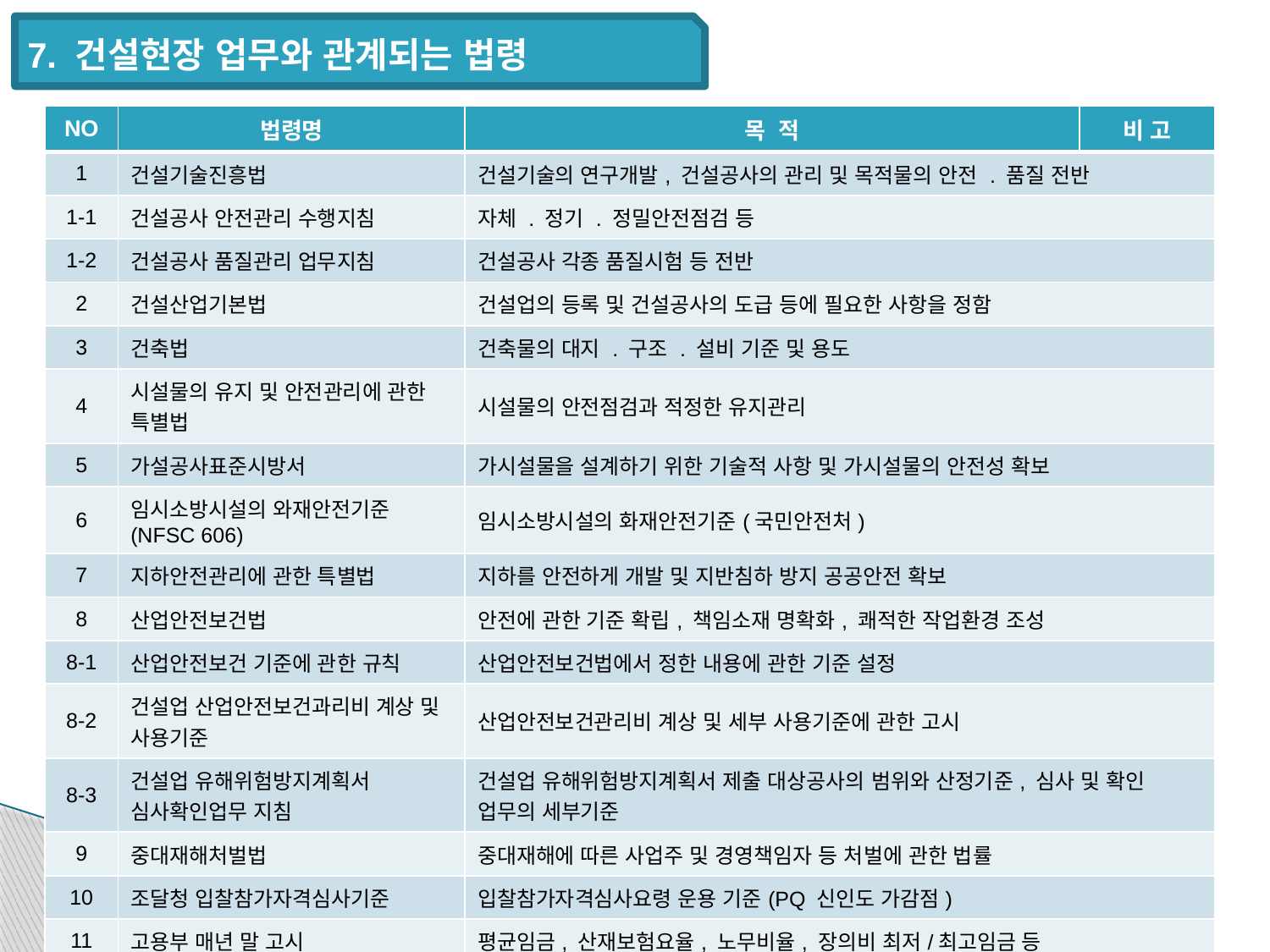

7. 건설현장 업무와 관계되는 법령
| NO | 법령명 | 목 적 | 비 고 |
| --- | --- | --- | --- |
| 1 | 건설기술진흥법 | 건설기술의 연구개발, 건설공사의 관리 및 목적물의 안전 . 품질 전반 |  |
| 1-1 | 건설공사 안전관리 수행지침 | 자체 . 정기 . 정밀안전점검 등 |  |
| 1-2 | 건설공사 품질관리 업무지침 | 건설공사 각종 품질시험 등 전반 |  |
| 2 | 건설산업기본법 | 건설업의 등록 및 건설공사의 도급 등에 필요한 사항을 정함 |  |
| 3 | 건축법 | 건축물의 대지 . 구조 . 설비 기준 및 용도 |  |
| 4 | 시설물의 유지 및 안전관리에 관한 특별법 | 시설물의 안전점검과 적정한 유지관리 |  |
| 5 | 가설공사표준시방서 | 가시설물을 설계하기 위한 기술적 사항 및 가시설물의 안전성 확보 |  |
| 6 | 임시소방시설의 와재안전기준(NFSC 606) | 임시소방시설의 화재안전기준(국민안전처) |  |
| 7 | 지하안전관리에 관한 특별법 | 지하를 안전하게 개발 및 지반침하 방지 공공안전 확보 |  |
| 8 | 산업안전보건법 | 안전에 관한 기준 확립, 책임소재 명확화, 쾌적한 작업환경 조성 |  |
| 8-1 | 산업안전보건 기준에 관한 규칙 | 산업안전보건법에서 정한 내용에 관한 기준 설정 |  |
| 8-2 | 건설업 산업안전보건과리비 계상 및 사용기준 | 산업안전보건관리비 계상 및 세부 사용기준에 관한 고시 |  |
| 8-3 | 건설업 유해위험방지계획서 심사확인업무 지침 | 건설업 유해위험방지계획서 제출 대상공사의 범위와 산정기준, 심사 및 확인 업무의 세부기준 |  |
| 9 | 중대재해처벌법 | 중대재해에 따른 사업주 및 경영책임자 등 처벌에 관한 법률 |  |
| 10 | 조달청 입찰참가자격심사기준 | 입찰참가자격심사요령 운용 기준(PQ 신인도 가감점) |  |
| 11 | 고용부 매년 말 고시 | 평균임금, 산재보험요율, 노무비율, 장의비 최저/최고임금 등 |  |
| 12 | CSI 및 국가건설기준센터 | 안전관리계획서 등록 , 건설관련 시방서 및 표준 확인 |  |